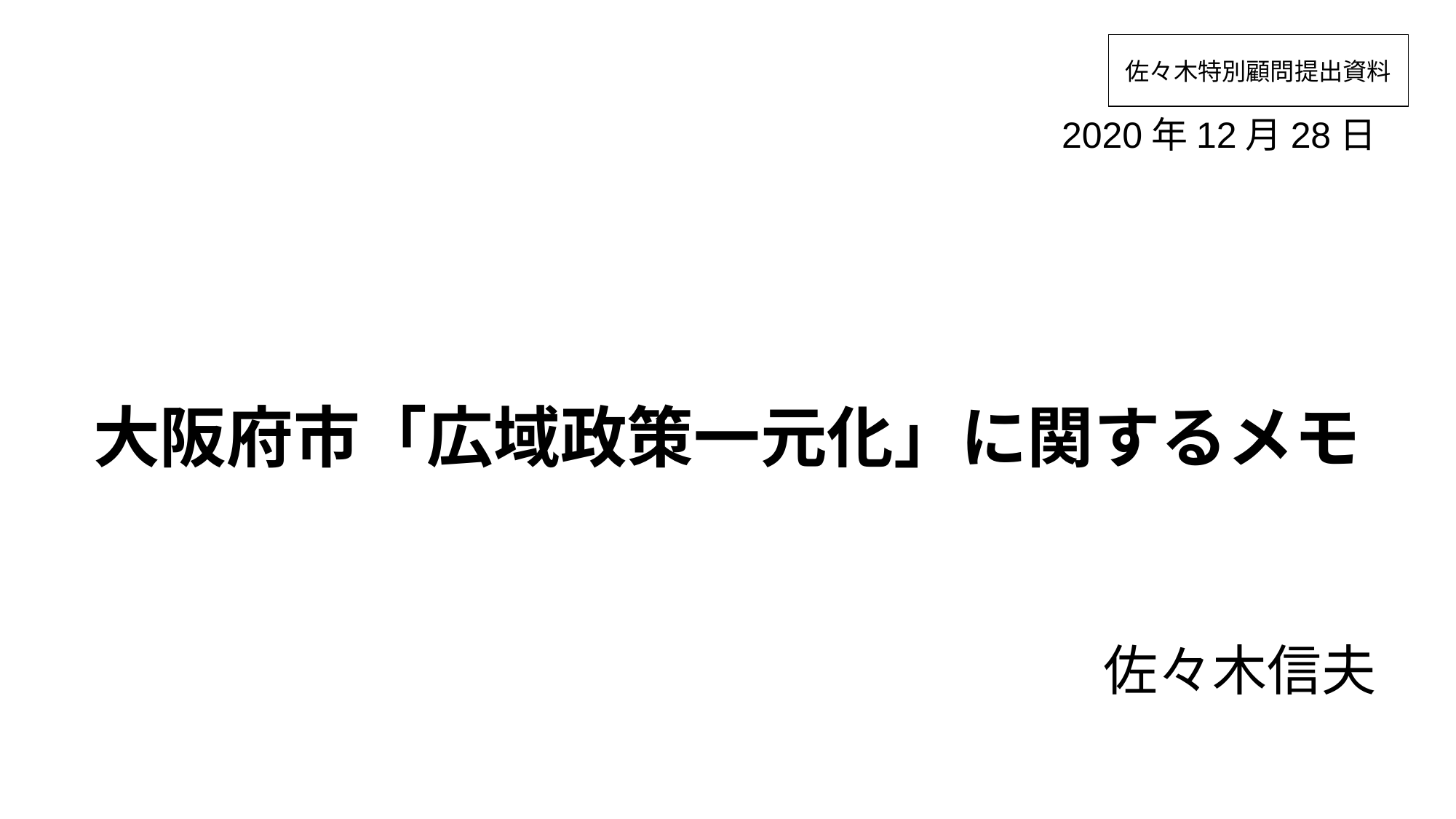

佐々木特別顧問提出資料
2020年12月28日

大阪府市「広域政策一元化」に関するメモ

佐々木信夫